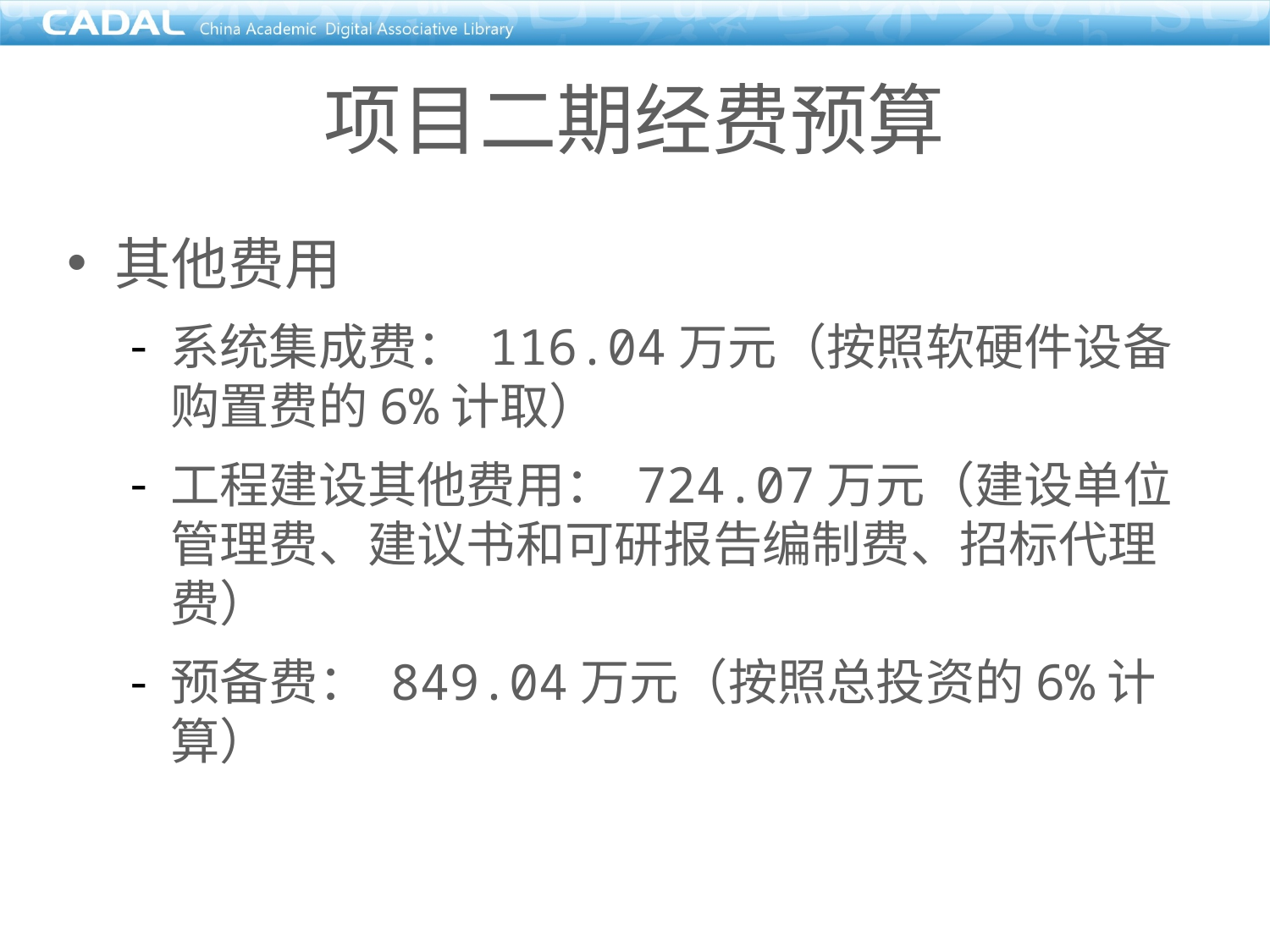

项目二期经费预算
其他费用
系统集成费： 116.04万元（按照软硬件设备购置费的6%计取）
工程建设其他费用： 724.07万元（建设单位管理费、建议书和可研报告编制费、招标代理费）
预备费： 849.04万元（按照总投资的6%计算）